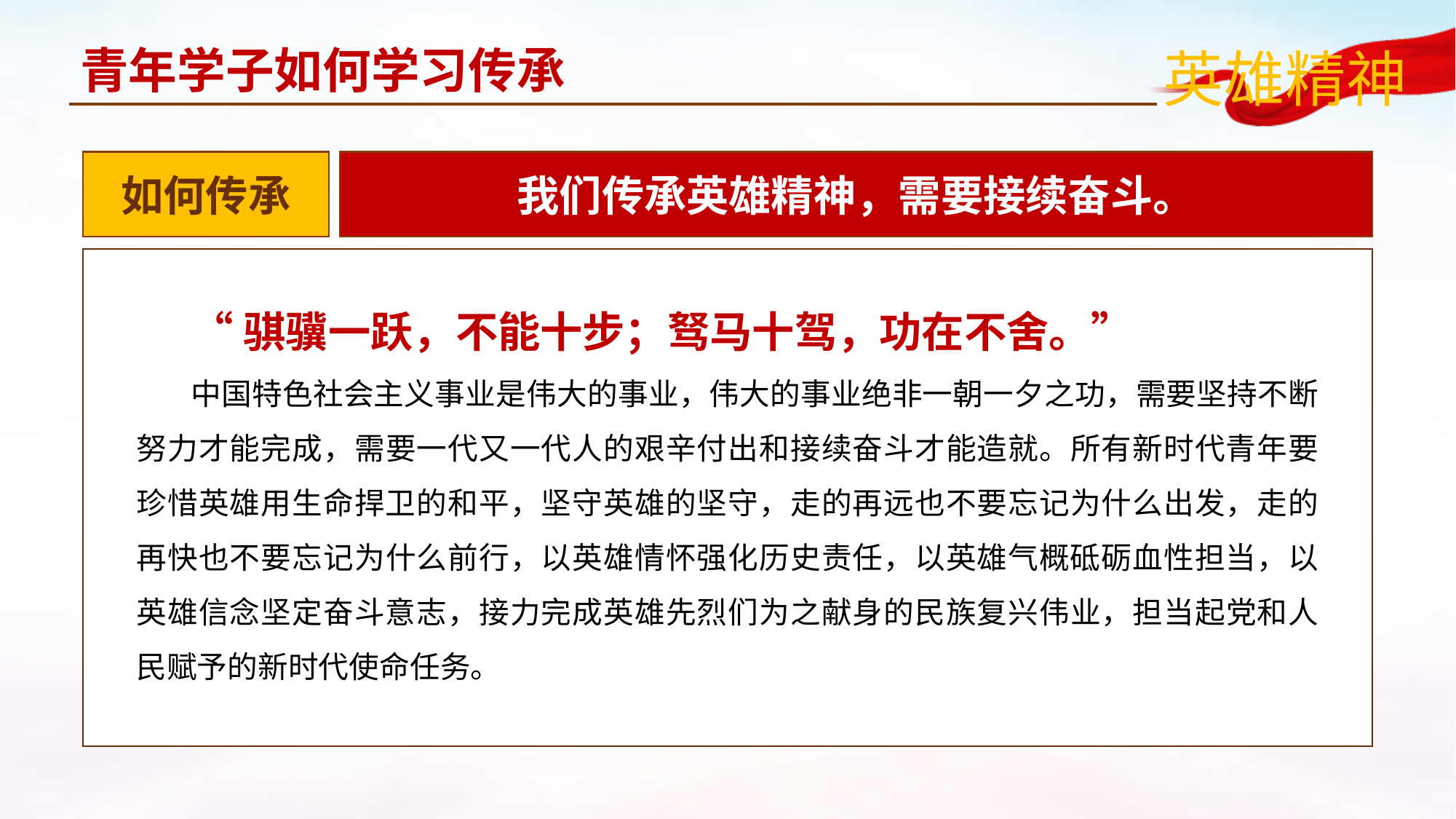

青年学子如何学习传承
如何传承
我们传承英雄精神，需要接续奋斗。

“骐骥一跃，不能十步；驽马十驾，功在不舍。”
中国特色社会主义事业是伟大的事业，伟大的事业绝非一朝一夕之功，需要坚持不断努力才能完成，需要一代又一代人的艰辛付出和接续奋斗才能造就。所有新时代青年要珍惜英雄用生命捍卫的和平，坚守英雄的坚守，走的再远也不要忘记为什么出发，走的再快也不要忘记为什么前行，以英雄情怀强化历史责任，以英雄气概砥砺血性担当，以英雄信念坚定奋斗意志，接力完成英雄先烈们为之献身的民族复兴伟业，担当起党和人民赋予的新时代使命任务。